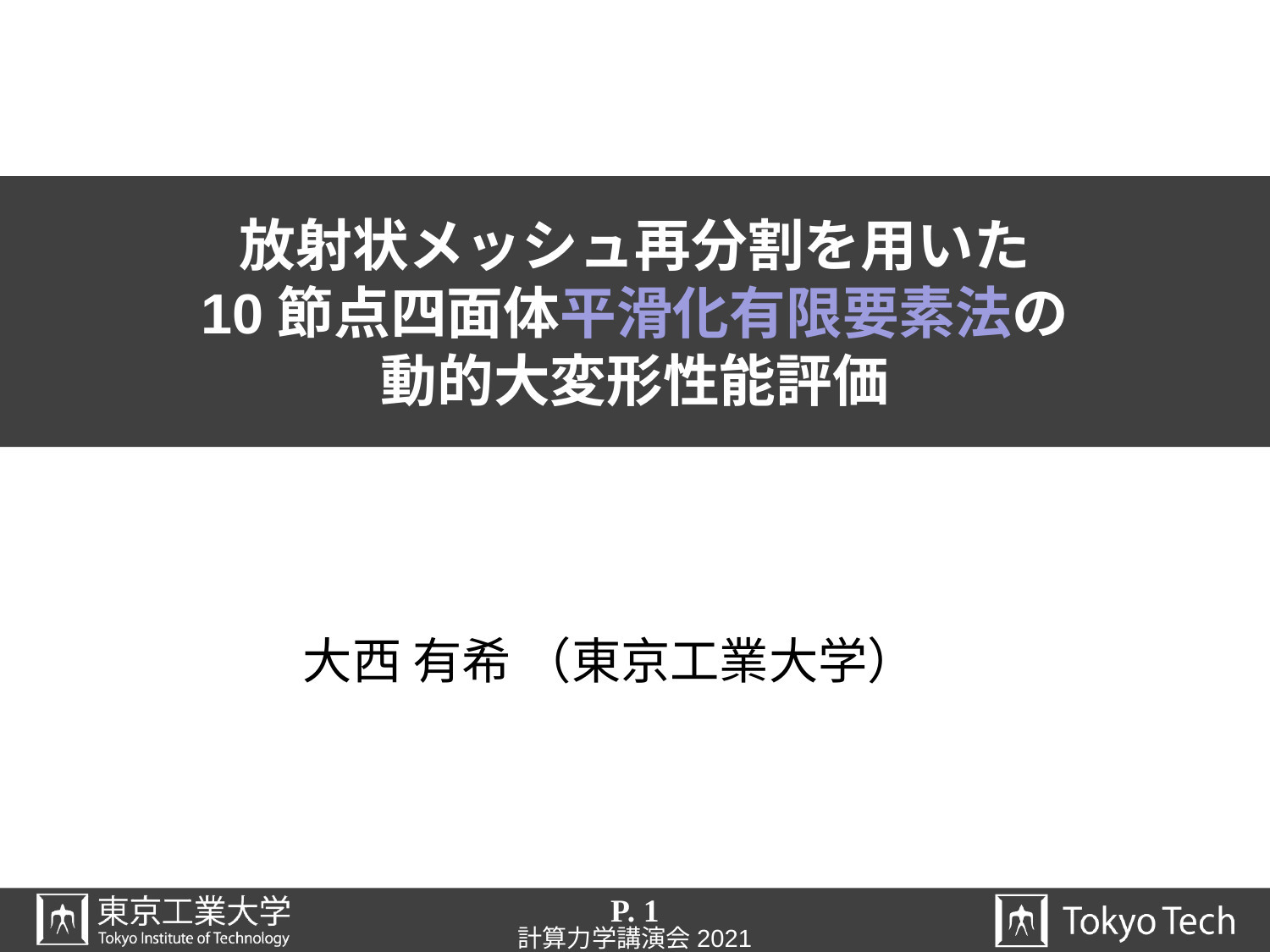

# 放射状メッシュ再分割を用いた 10節点四面体平滑化有限要素法の 動的大変形性能評価
大西 有希 （東京工業大学）
P. 1